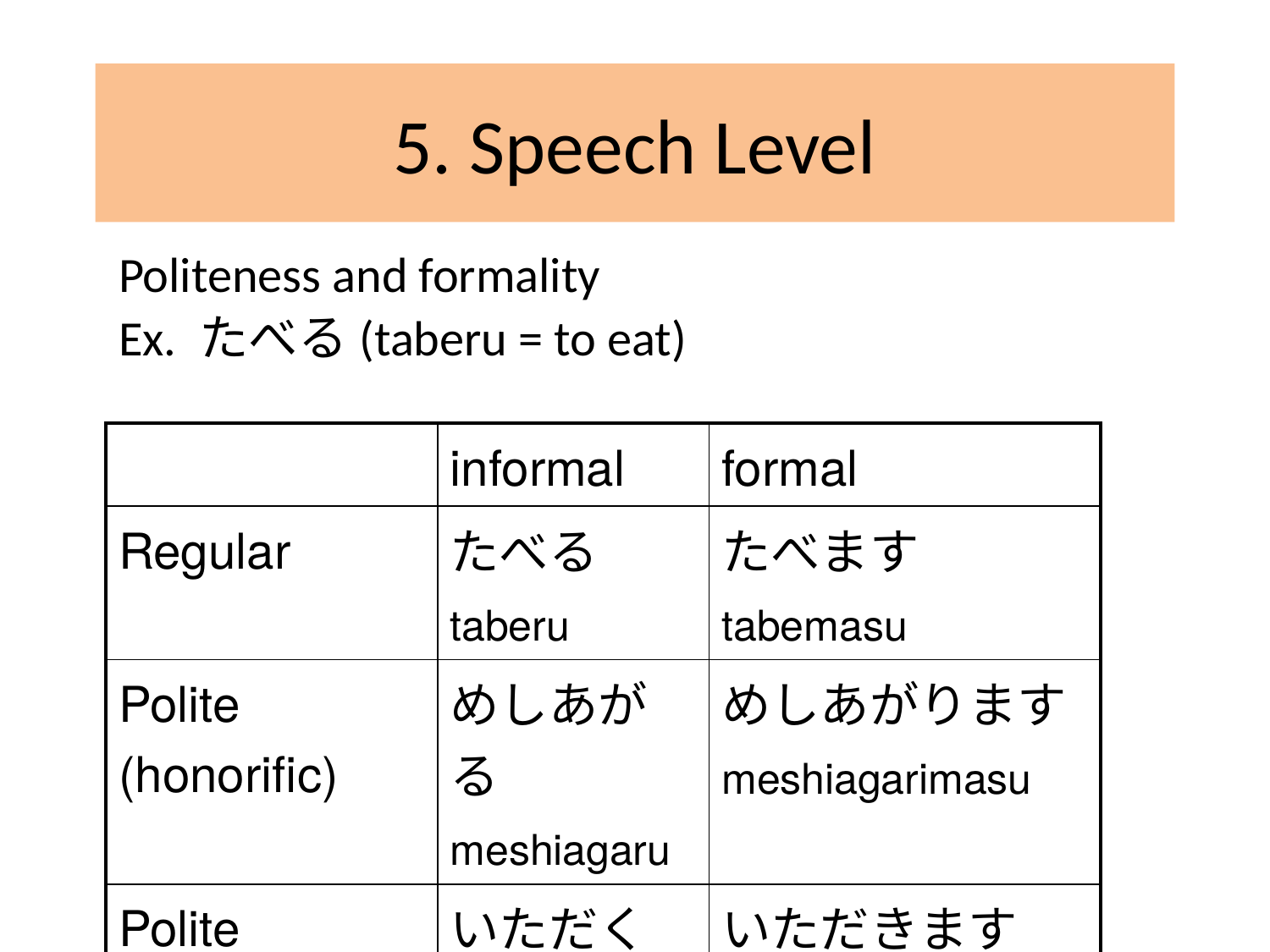

# 5. Speech Level
Politeness and formality
Ex. たべる(taberu = to eat)

|  | informal | formal |
| --- | --- | --- |
| Regular | たべる taberu | たべます tabemasu |
| Polite (honorific) | めしあがる meshiagaru | めしあがります meshiagarimasu |
| Polite (humble) | いただく itadaku | いただきます itadakimasu |